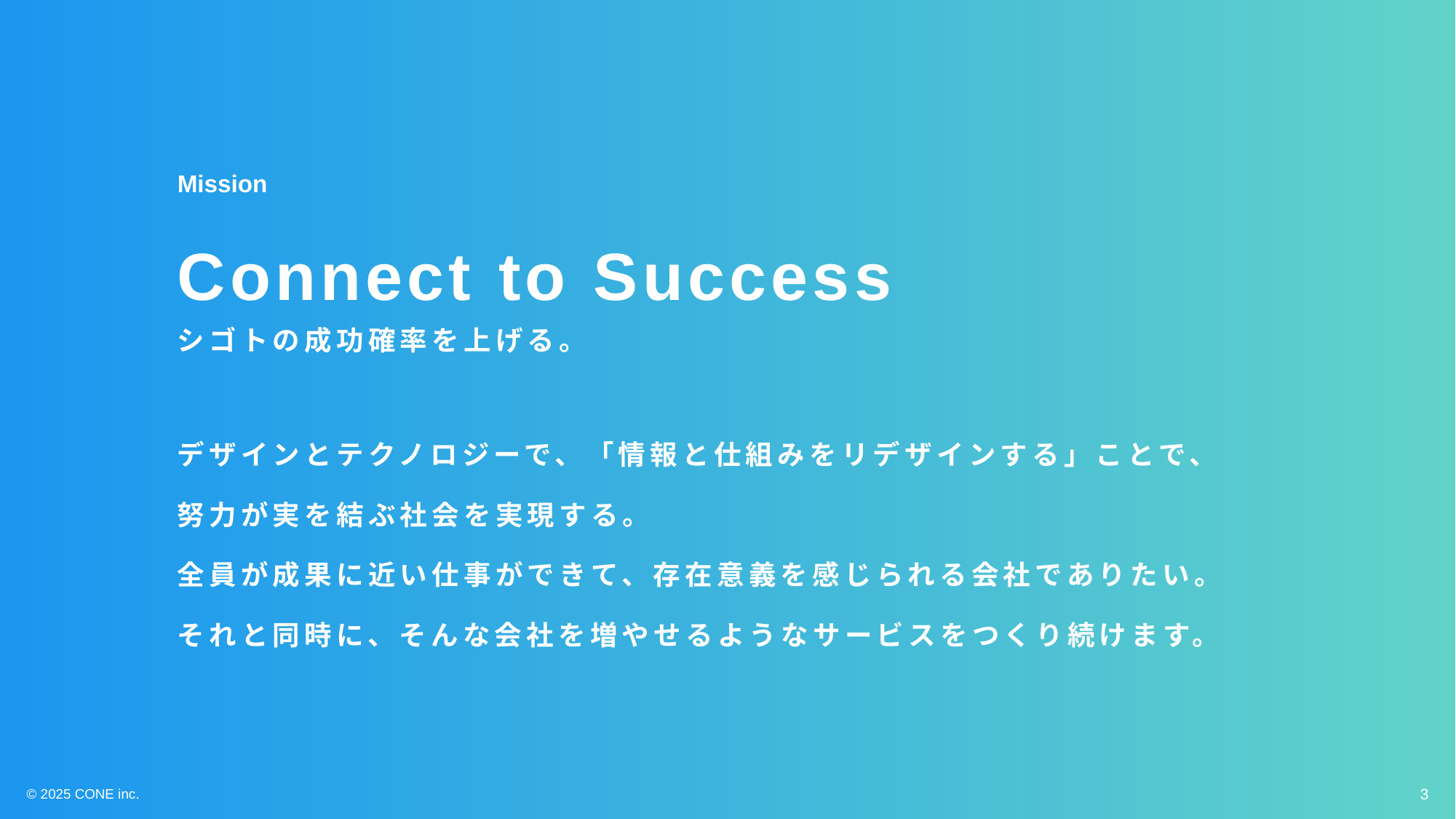

Mission
Connect to Success
シゴトの成功確率を上げる。
デザインとテクノロジーで、「情報と仕組みをリデザインする」ことで、
努力が実を結ぶ社会を実現する。
全員が成果に近い仕事ができて、存在意義を感じられる会社でありたい。
それと同時に、そんな会社を増やせるようなサービスをつくり続けます。
3
© 2025 CONE inc.